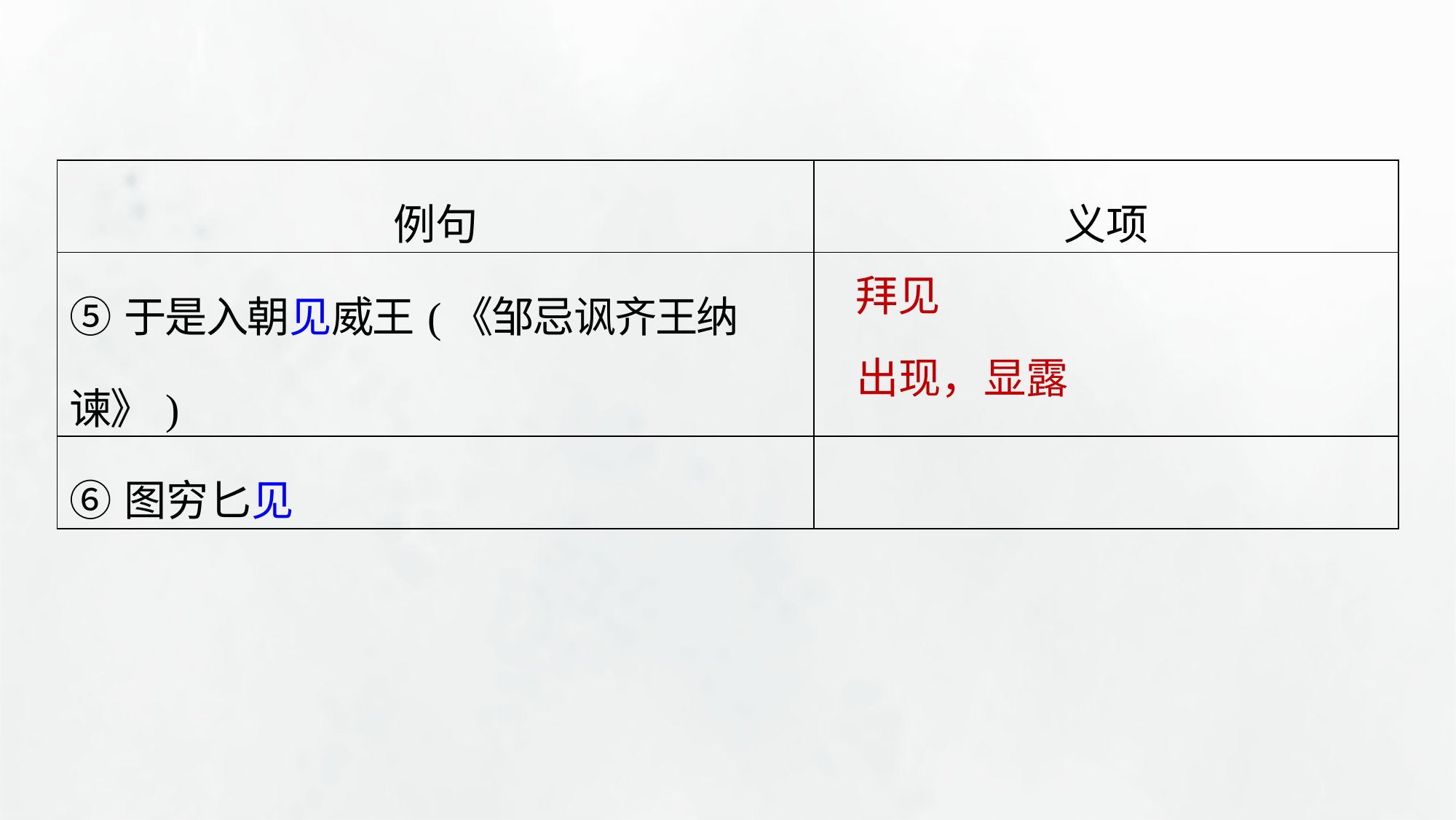

| 例句 | 义项 |
| --- | --- |
| ⑤于是入朝见威王(《邹忌讽齐王纳谏》) |  |
| ⑥图穷匕见 |  |
拜见
出现，显露